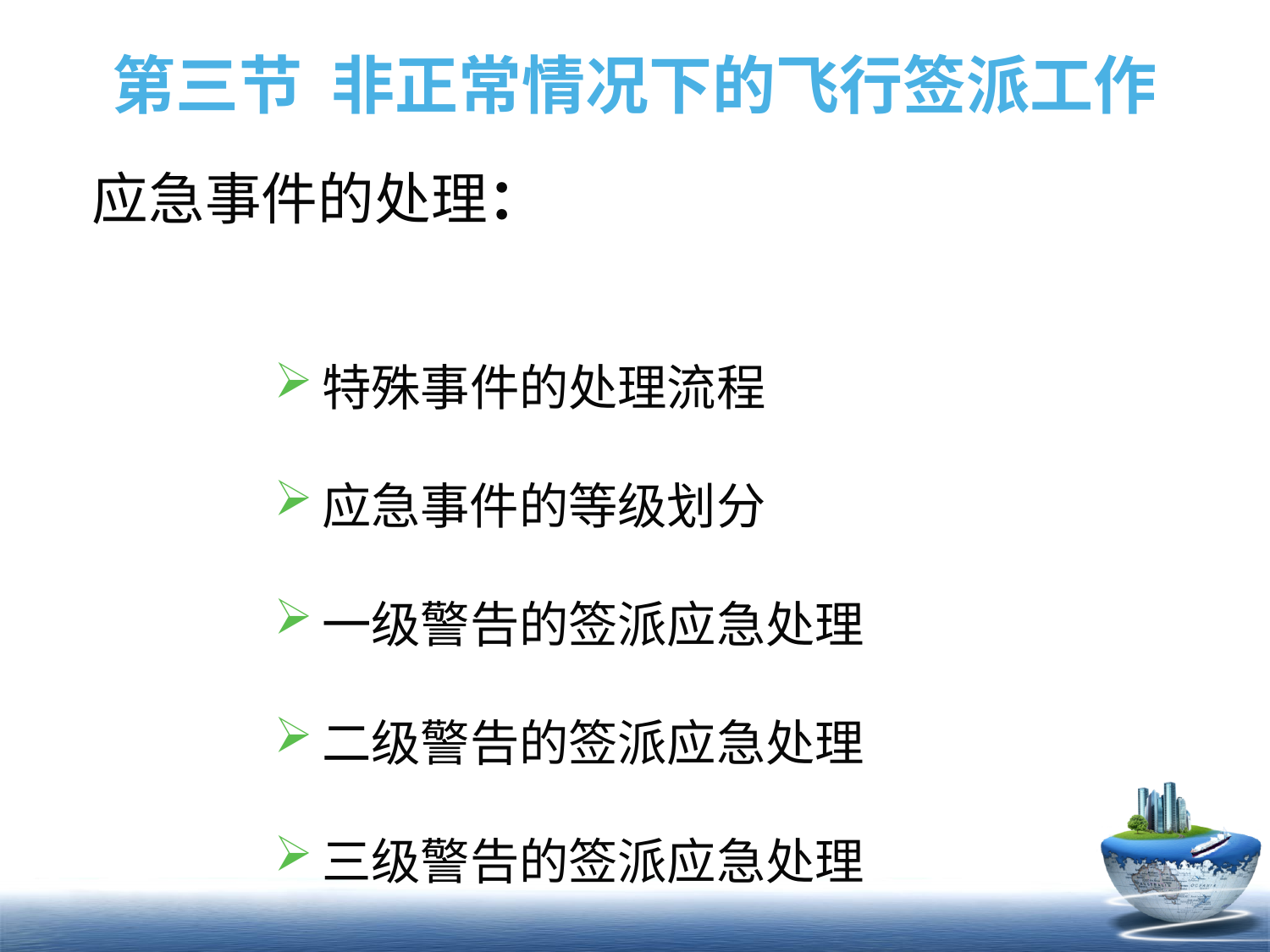

# 第三节  非正常情况下的飞行签派工作
应急事件的处理：
特殊事件的处理流程
应急事件的等级划分
一级警告的签派应急处理
二级警告的签派应急处理
三级警告的签派应急处理